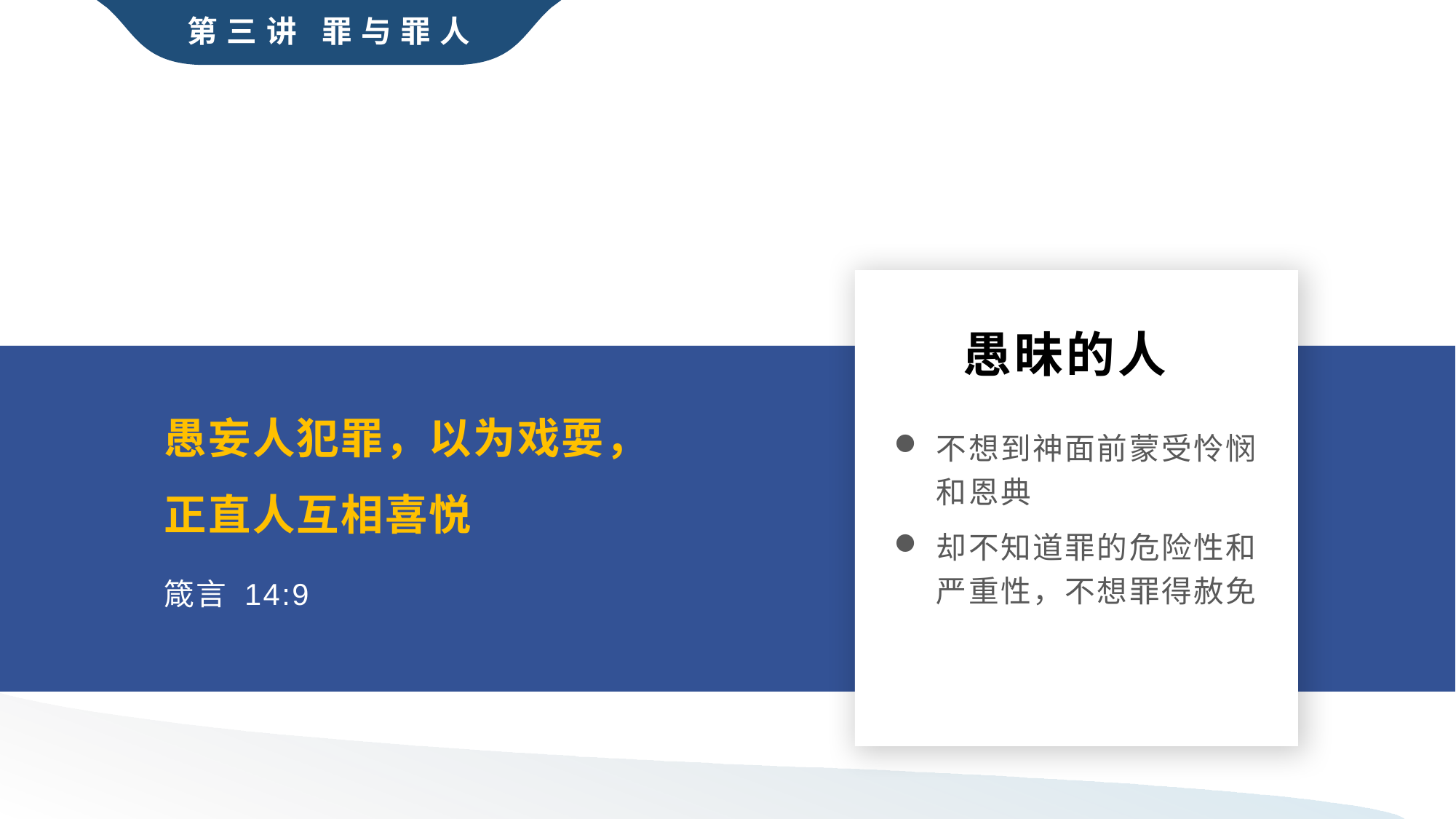

第三讲 罪与罪人

愚昧的人

愚妄人犯罪，以为戏耍，
正直人互相喜悦
不想到神面前蒙受怜悯和恩典
却不知道罪的危险性和严重性，不想罪得赦免
箴言 14:9